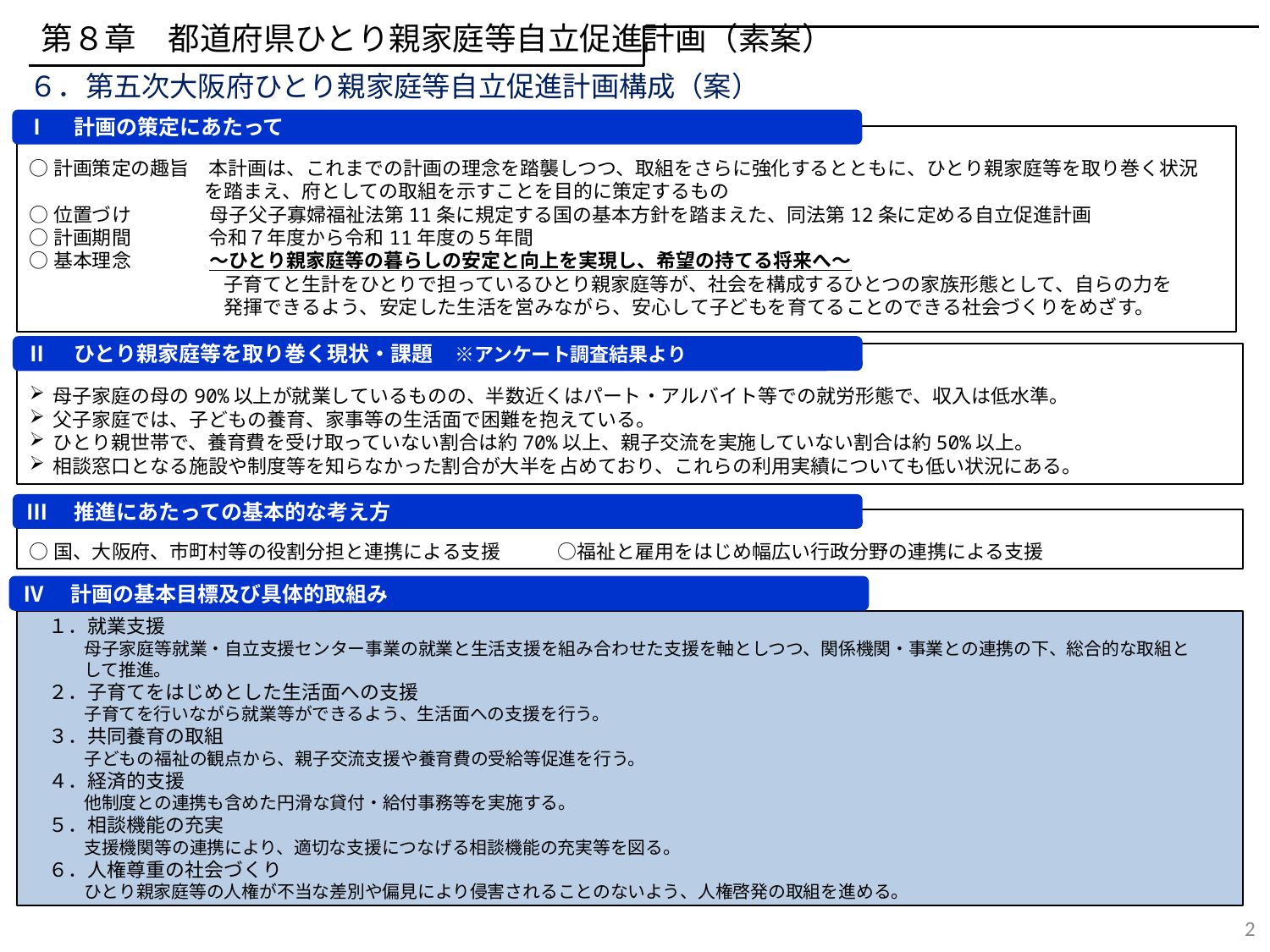

第８章　都道府県ひとり親家庭等自立促進計画（素案）

６．第五次大阪府ひとり親家庭等自立促進計画構成（案）
Ⅰ　計画の策定にあたって

○計画策定の趣旨　本計画は、これまでの計画の理念を踏襲しつつ、取組をさらに強化するとともに、ひとり親家庭等を取り巻く状況
　　　　　　　　　を踏まえ、府としての取組を示すことを目的に策定するもの
○位置づけ　　　　母子父子寡婦福祉法第11条に規定する国の基本方針を踏まえた、同法第12条に定める自立促進計画
○計画期間　　　　令和７年度から令和11年度の５年間
○基本理念　　　　～ひとり親家庭等の暮らしの安定と向上を実現し、希望の持てる将来へ～
　　　　　　　　　　子育てと生計をひとりで担っているひとり親家庭等が、社会を構成するひとつの家族形態として、自らの力を
　　　　　　　　　　発揮できるよう、安定した生活を営みながら、安心して子どもを育てることのできる社会づくりをめざす。
Ⅱ　ひとり親家庭等を取り巻く現状・課題　※アンケート調査結果より

母子家庭の母の90%以上が就業しているものの、半数近くはパート・アルバイト等での就労形態で、収入は低水準。
父子家庭では、子どもの養育、家事等の生活面で困難を抱えている。
ひとり親世帯で、養育費を受け取っていない割合は約70%以上、親子交流を実施していない割合は約50%以上。
相談窓口となる施設や制度等を知らなかった割合が大半を占めており、これらの利用実績についても低い状況にある。
Ⅲ　推進にあたっての基本的な考え方

○国、大阪府、市町村等の役割分担と連携による支援             ○福祉と雇用をはじめ幅広い行政分野の連携による支援
Ⅳ　計画の基本目標及び具体的取組み
１．就業支援
　　母子家庭等就業・自立支援センター事業の就業と生活支援を組み合わせた支援を軸としつつ、関係機関・事業との連携の下、総合的な取組と
　　して推進。
２．子育てをはじめとした生活面への支援
　　子育てを行いながら就業等ができるよう、生活面への支援を行う。
３．共同養育の取組
　　子どもの福祉の観点から、親子交流支援や養育費の受給等促進を行う。
４．経済的支援
　　他制度との連携も含めた円滑な貸付・給付事務等を実施する。
５．相談機能の充実
　　支援機関等の連携により、適切な支援につなげる相談機能の充実等を図る。
６．人権尊重の社会づくり
　　ひとり親家庭等の人権が不当な差別や偏見により侵害されることのないよう、人権啓発の取組を進める。
2